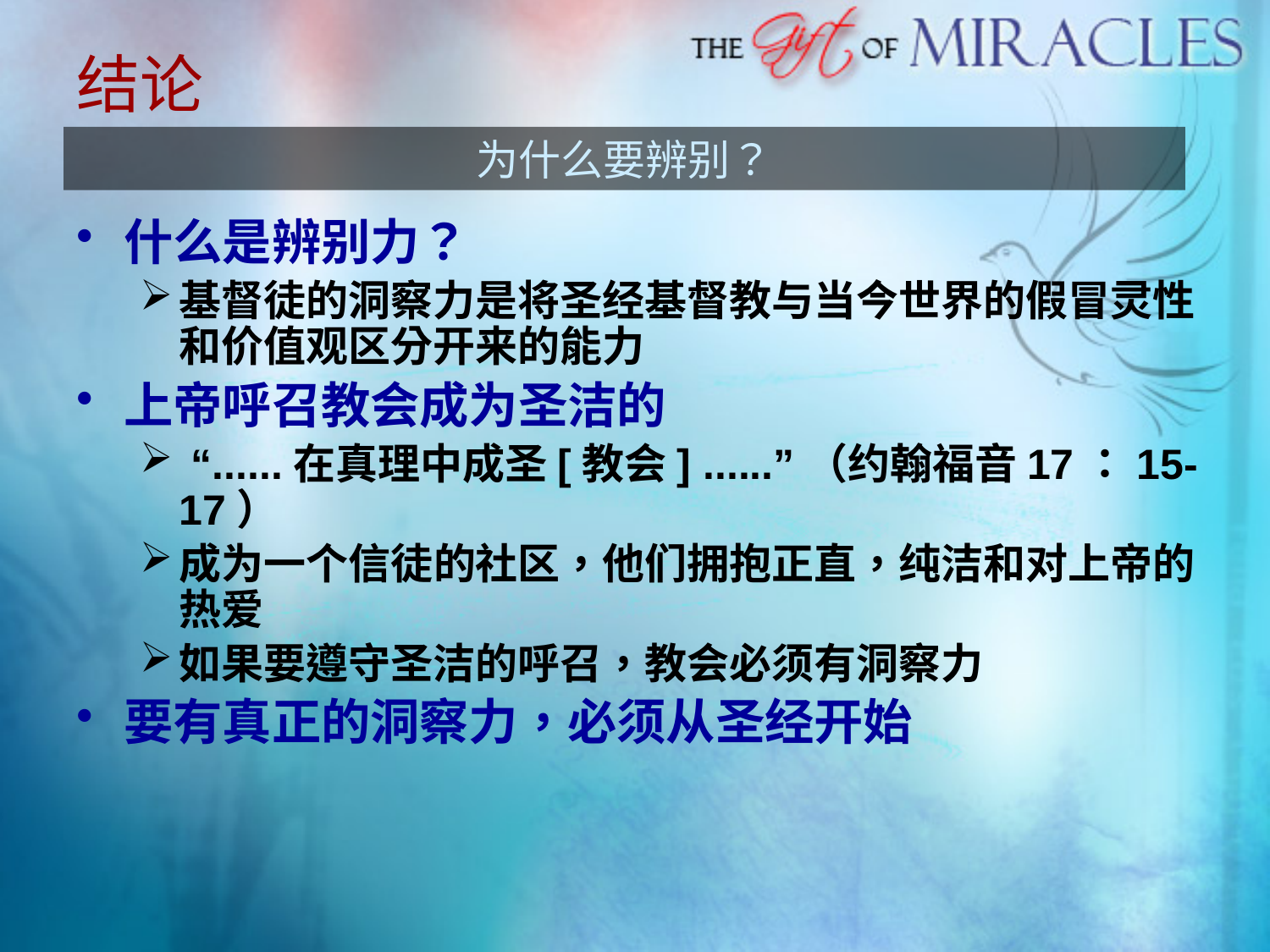

# 结论
为什么要辨别？
什么是辨别力？
基督徒的洞察力是将圣经基督教与当今世界的假冒灵性和价值观区分开来的能力
上帝呼召教会成为圣洁的
 “......在真理中成圣[教会] ......”（约翰福音17：15-17）
成为一个信徒的社区，他们拥抱正直，纯洁和对上帝的热爱
如果要遵守圣洁的呼召，教会必须有洞察力
要有真正的洞察力，必须从圣经开始